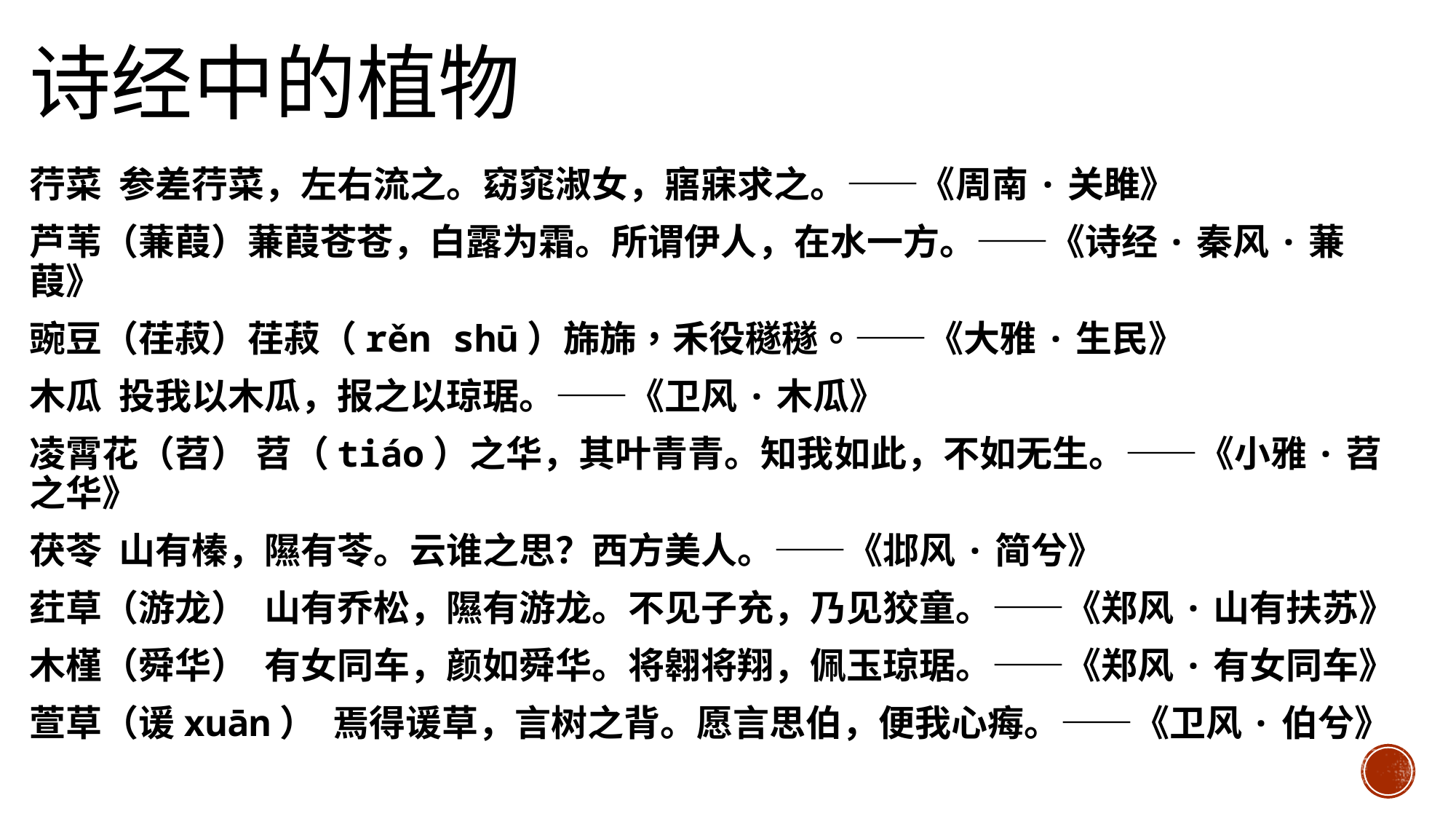

诗经中的植物
荇菜  参差荇菜，左右流之。窈窕淑女，寤寐求之。——《周南·关雎》
芦苇（蒹葭）蒹葭苍苍，白露为霜。所谓伊人，在水一方。——《诗经·秦风·蒹葭》
豌豆（荏菽）荏菽（rěn shū）旆旆，禾役穟穟。——《大雅·生民》
木瓜  投我以木瓜，报之以琼琚。——《卫风·木瓜》
凌霄花（苕） 苕（tiáo）之华，其叶青青。知我如此，不如无生。——《小雅·苕之华》
茯苓  山有榛，隰有苓。云谁之思？西方美人。——《邶风·简兮》
荭草（游龙）  山有乔松，隰有游龙。不见子充，乃见狡童。——《郑风·山有扶苏》
木槿（舜华）  有女同车，颜如舜华。将翱将翔，佩玉琼琚。——《郑风·有女同车》
萱草（谖xuān）  焉得谖草，言树之背。愿言思伯，便我心痗。——《卫风·伯兮》